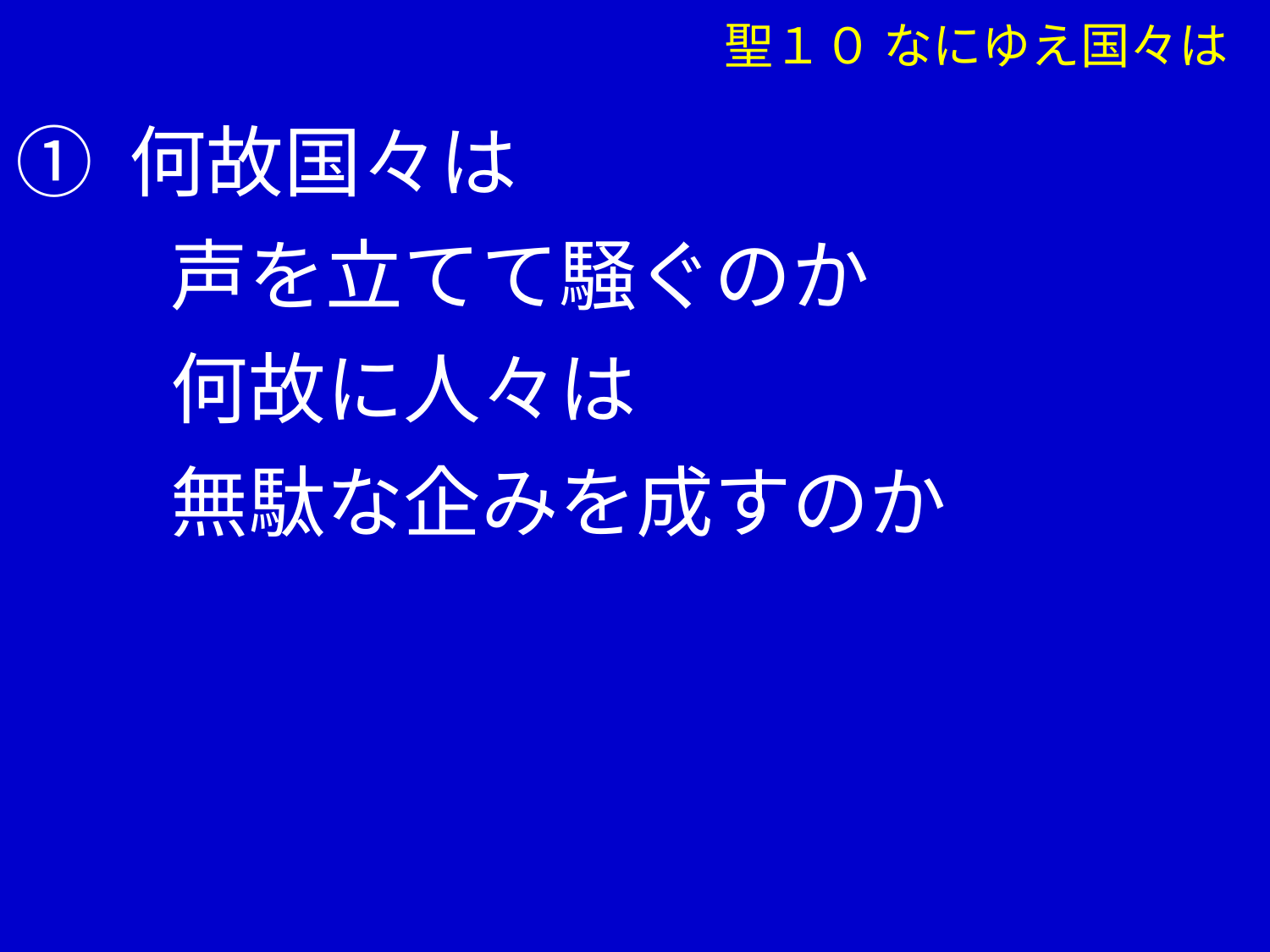

① 何故国々は
　　声を立てて騒ぐのか
　　何故に人々は
　　無駄な企みを成すのか

　　　　　聖１０ なにゆえ国々は